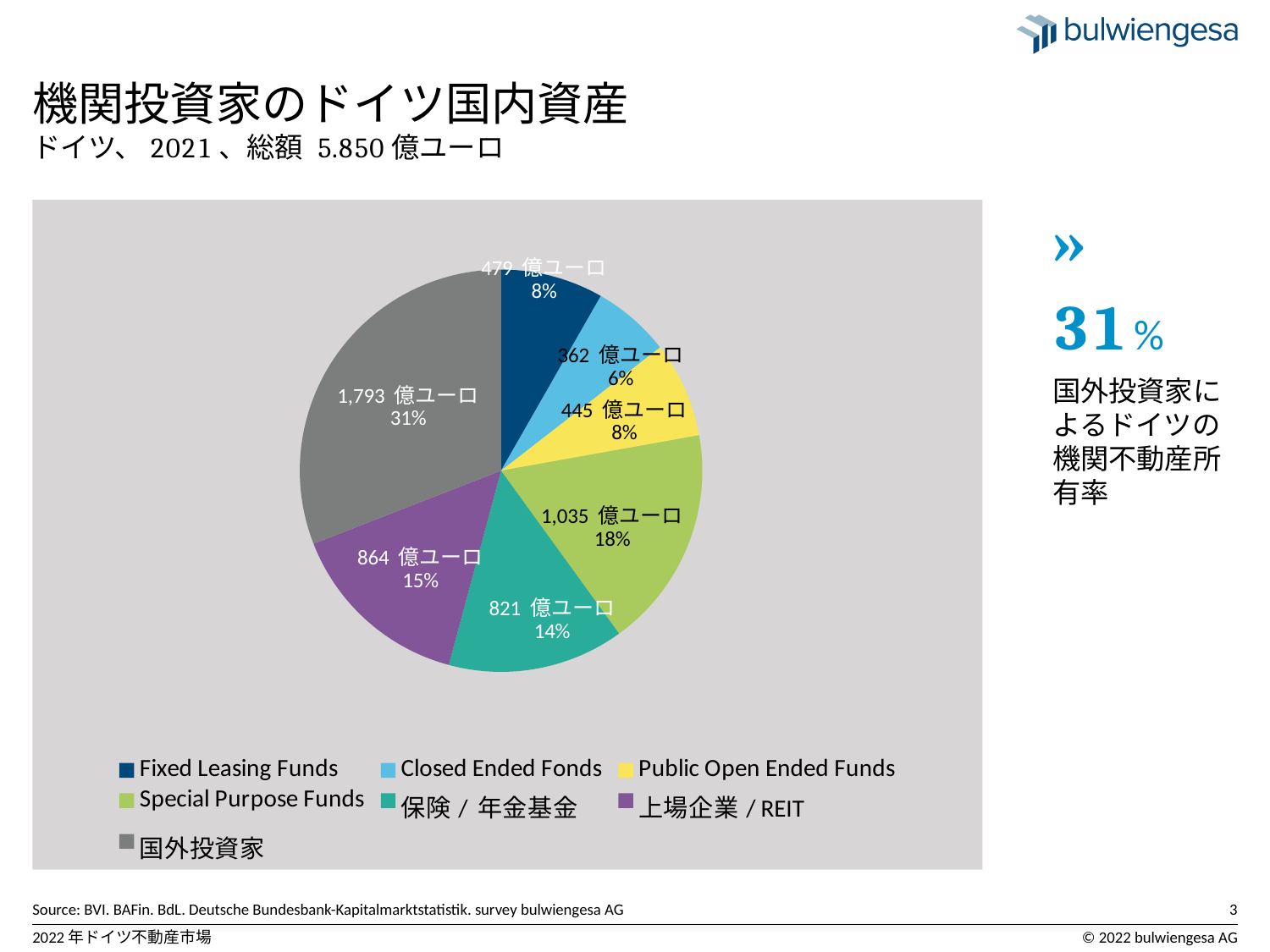

# 機関投資家のドイツ国内資産 ドイツ、2021、総額 5.850億ユーロ

### Chart

| Category | Gesamtinvestitionen |
|---|---|
| Fixed Leasing Funds | 479.0 |
| Closed Ended Fonds | 362.0 |
| Public Open Ended Funds | 445.0 |
| Special Purpose Funds | 1035.0 |
| 保険/ 年金基金 | 821.0 |
| 上場企業/ REIT | 864.0 |
| 国外投資家 | 1793.0 |
»
31 %
国外投資家によるドイツの機関不動産所有率
Source: BVI. BAFin. BdL. Deutsche Bundesbank-Kapitalmarktstatistik. survey bulwiengesa AG
3
2022年ドイツ不動産市場
© 2022 bulwiengesa AG